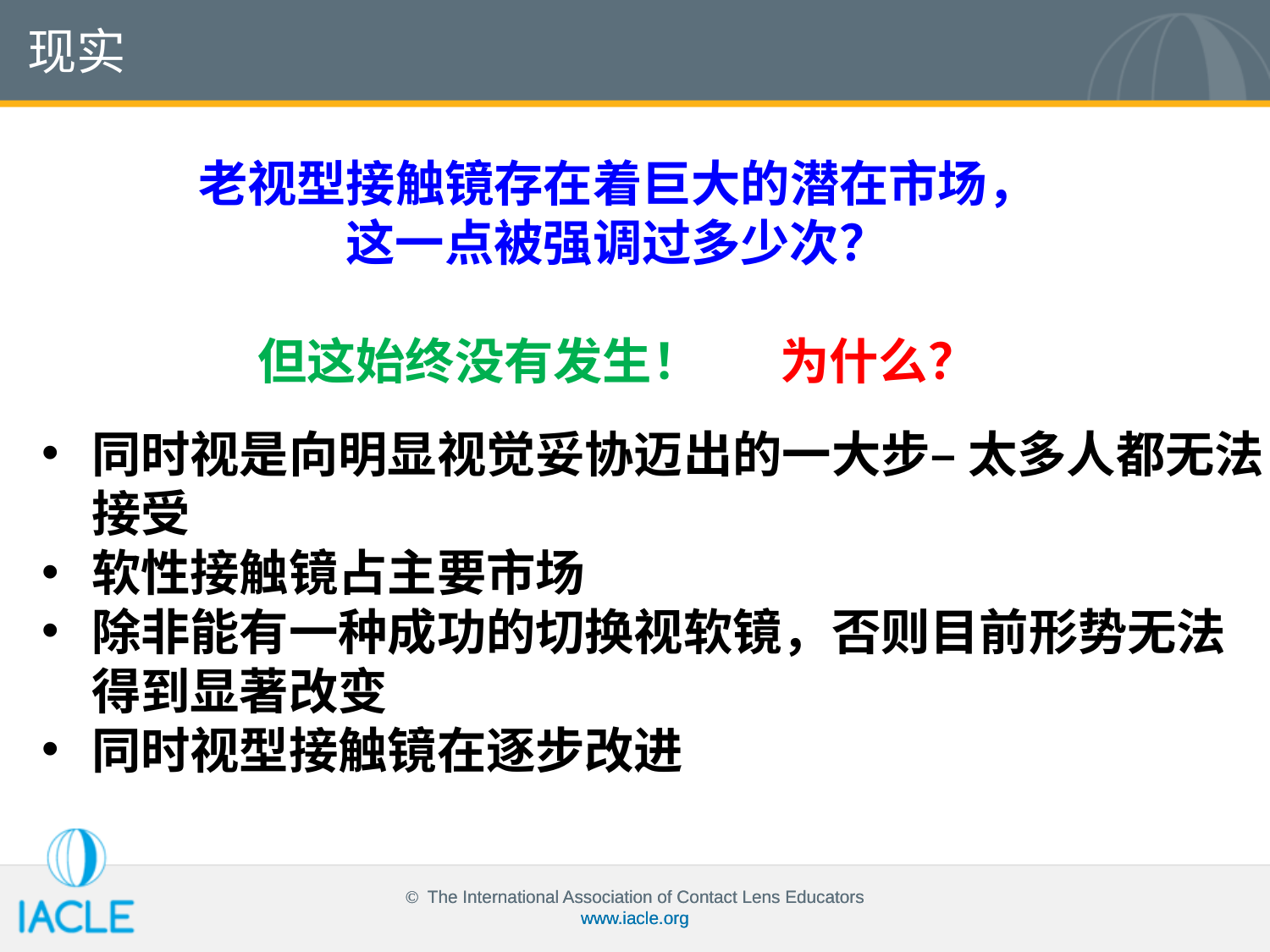

现实
老视型接触镜存在着巨大的潜在市场，
这一点被强调过多少次？

但这始终没有发生！       为什么？

同时视是向明显视觉妥协迈出的一大步– 太多人都无法接受
软性接触镜占主要市场
除非能有一种成功的切换视软镜，否则目前形势无法得到显著改变
同时视型接触镜在逐步改进